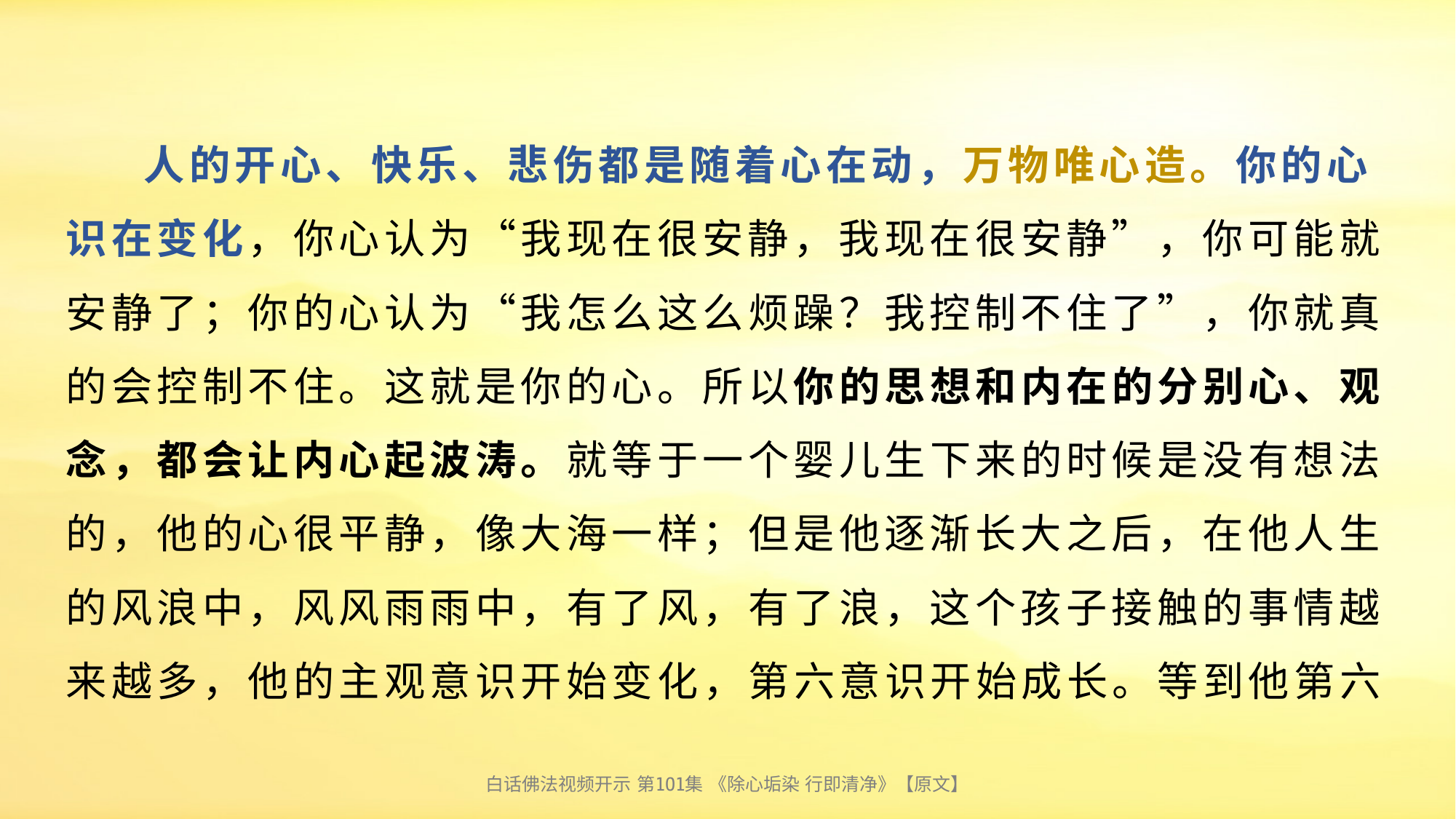

# 人的开心、快乐、悲伤都是随着心在动，万物唯心造。你的心识在变化，你心认为“我现在很安静，我现在很安静”，你可能就安静了；你的心认为“我怎么这么烦躁？我控制不住了”，你就真的会控制不住。这就是你的心。所以你的思想和内在的分别心、观念，都会让内心起波涛。就等于一个婴儿生下来的时候是没有想法的，他的心很平静，像大海一样；但是他逐渐长大之后，在他人生的风浪中，风风雨雨中，有了风，有了浪，这个孩子接触的事情越来越多，他的主观意识开始变化，第六意识开始成长。等到他第六
白话佛法视频开示 第101集 《除心垢染 行即清净》【原文】